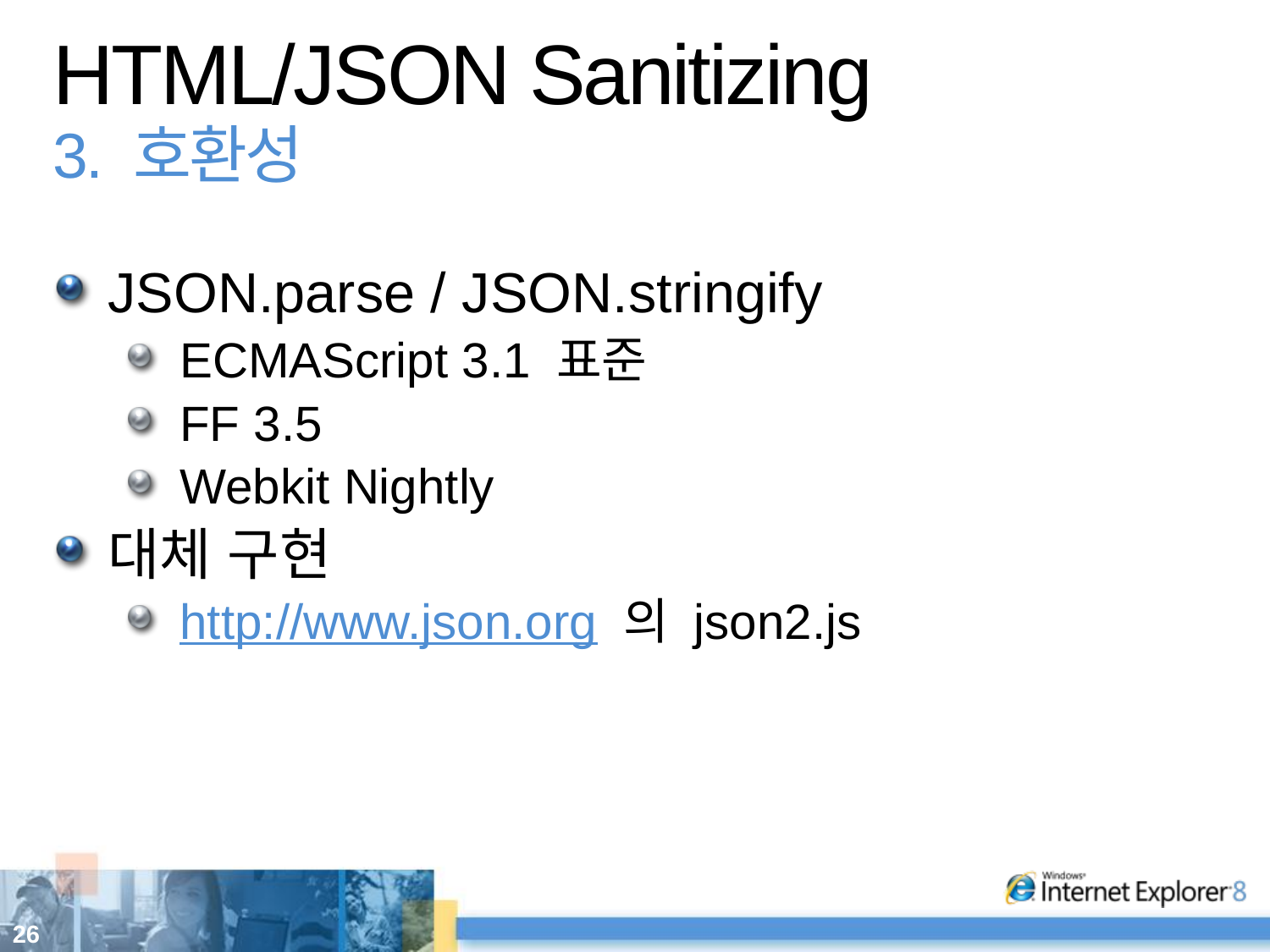

# HTML/JSON Sanitizing 3. 호환성
JSON.parse / JSON.stringify
ECMAScript 3.1 표준
FF 3.5
Webkit Nightly
대체 구현
http://www.json.org 의 json2.js